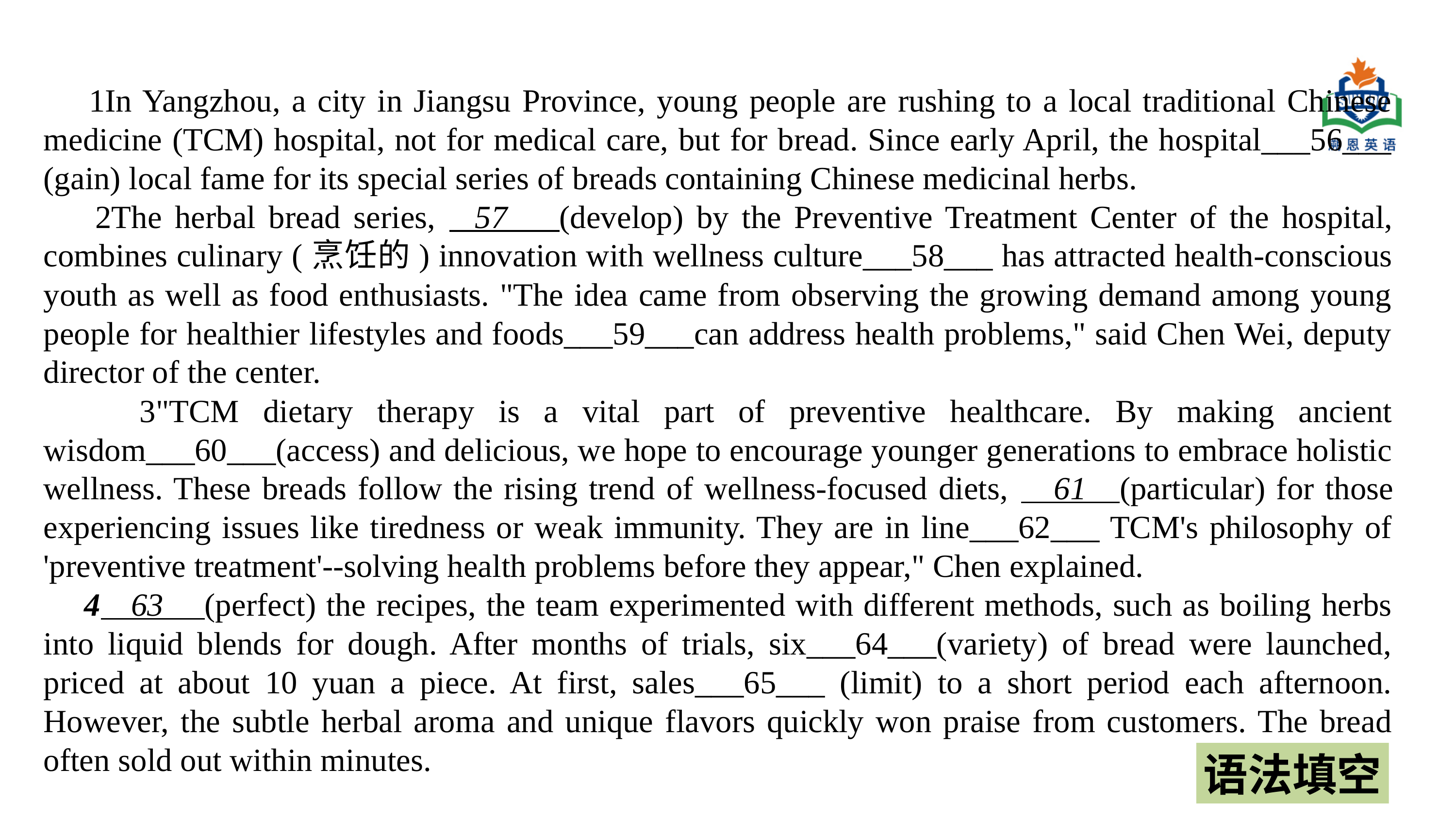

1In Yangzhou, a city in Jiangsu Province, young people are rushing to a local traditional Chinese medicine (TCM) hospital, not for medical care, but for bread. Since early April, the hospital___56___ (gain) local fame for its special series of breads containing Chinese medicinal herbs.
    2The herbal bread series,   57    (develop) by the Preventive Treatment Center of the hospital, combines culinary (烹饪的) innovation with wellness culture___58___ has attracted health-conscious youth as well as food enthusiasts. "The idea came from observing the growing demand among young people for healthier lifestyles and foods___59___can address health problems," said Chen Wei, deputy director of the center.
    3"TCM dietary therapy is a vital part of preventive healthcare. By making ancient wisdom___60___(access) and delicious, we hope to encourage younger generations to embrace holistic wellness. These breads follow the rising trend of wellness-focused diets,    61   (particular) for those experiencing issues like tiredness or weak immunity. They are in line___62___ TCM's philosophy of 'preventive treatment'--solving health problems before they appear," Chen explained.
    4   63    (perfect) the recipes, the team experimented with different methods, such as boiling herbs into liquid blends for dough. After months of trials, six___64___(variety) of bread were launched, priced at about 10 yuan a piece. At first, sales___65___ (limit) to a short period each afternoon. However, the subtle herbal aroma and unique flavors quickly won praise from customers. The bread often sold out within minutes.
语法填空